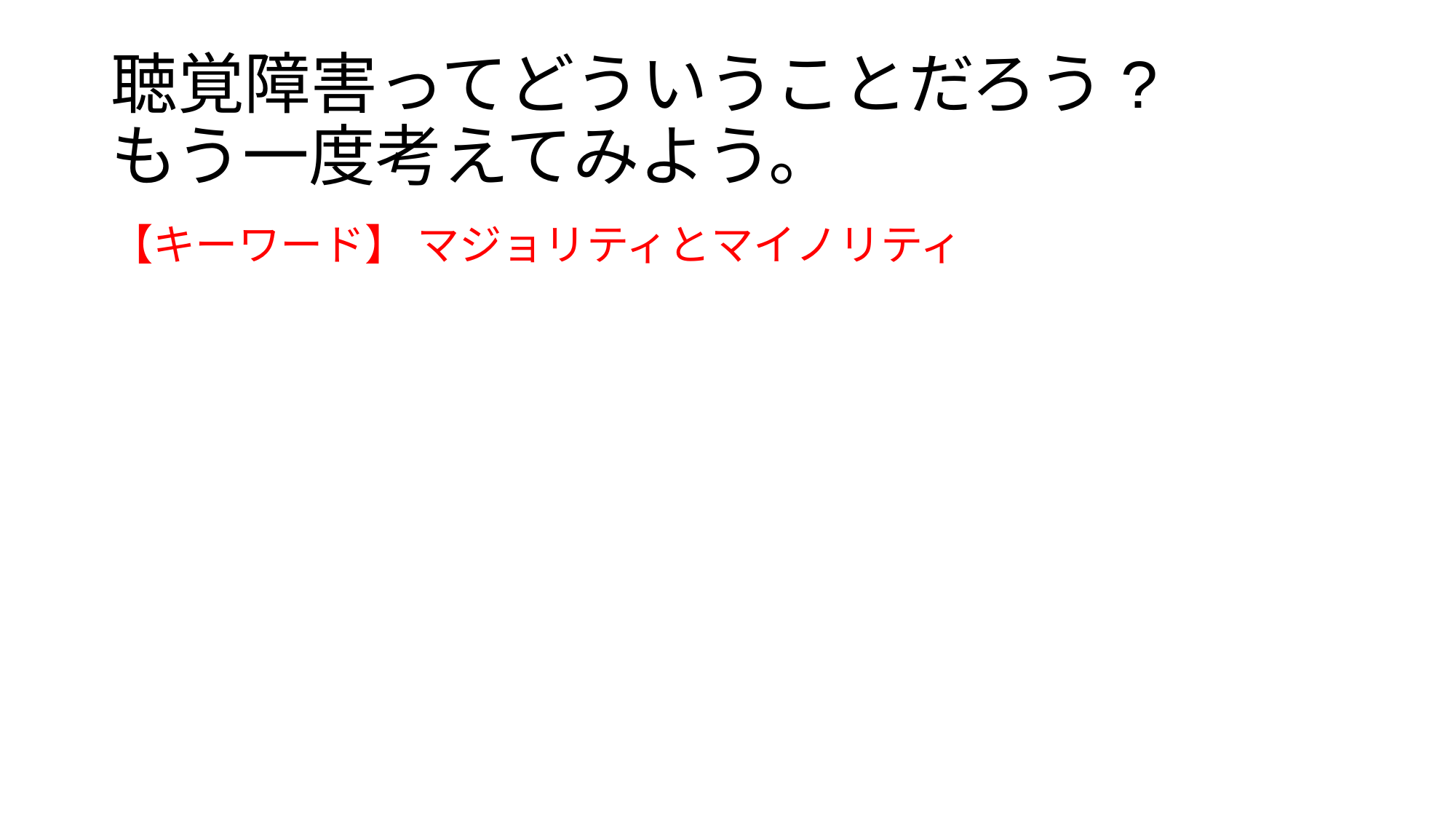

# 聴覚障害ってどういうことだろう? もう一度考えてみよう。
【キーワード】 マジョリティとマイノリティ